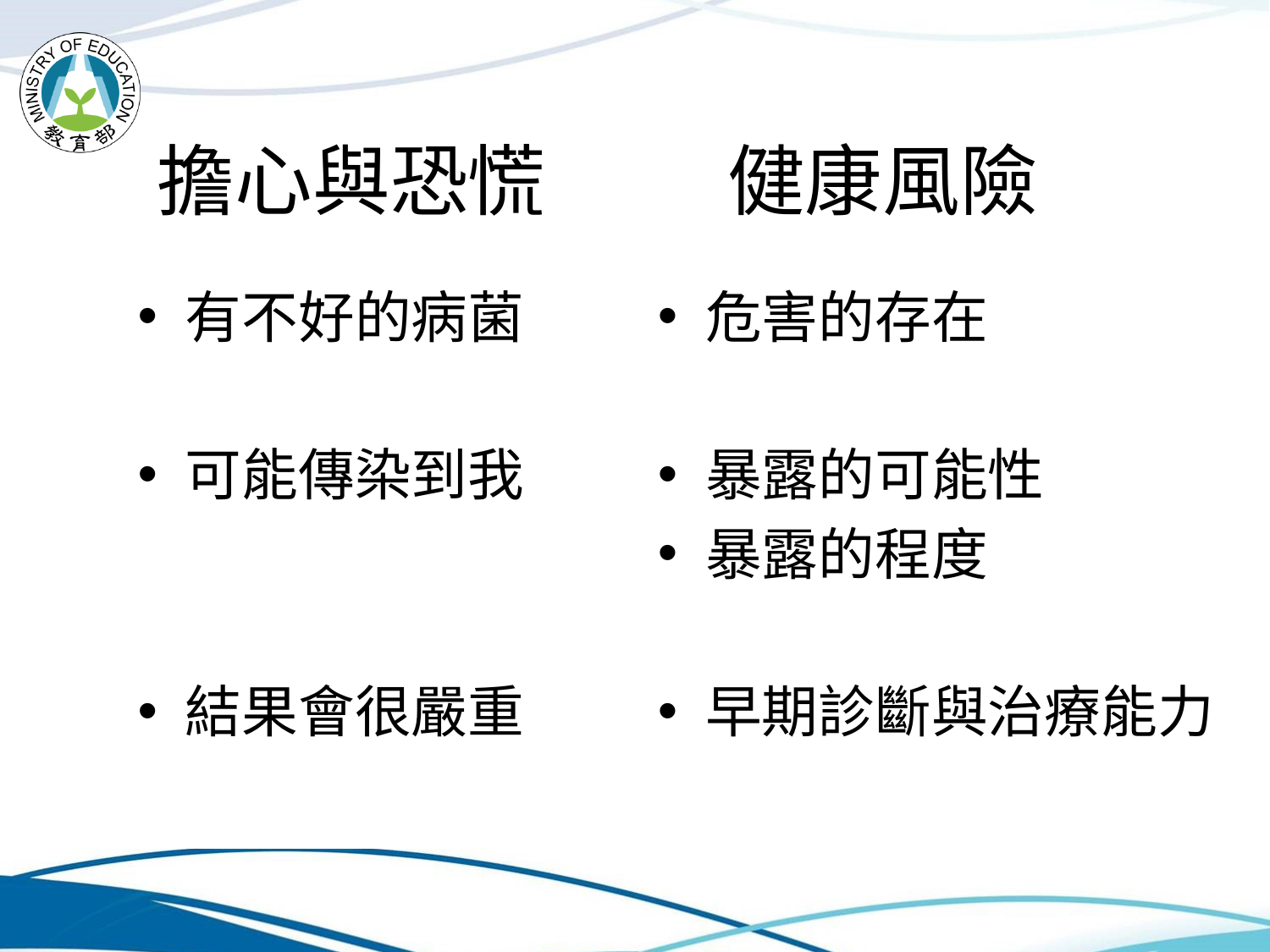

擔心與恐慌
健康風險
有不好的病菌

可能傳染到我

結果會很嚴重
危害的存在

暴露的可能性
暴露的程度

早期診斷與治療能力
30